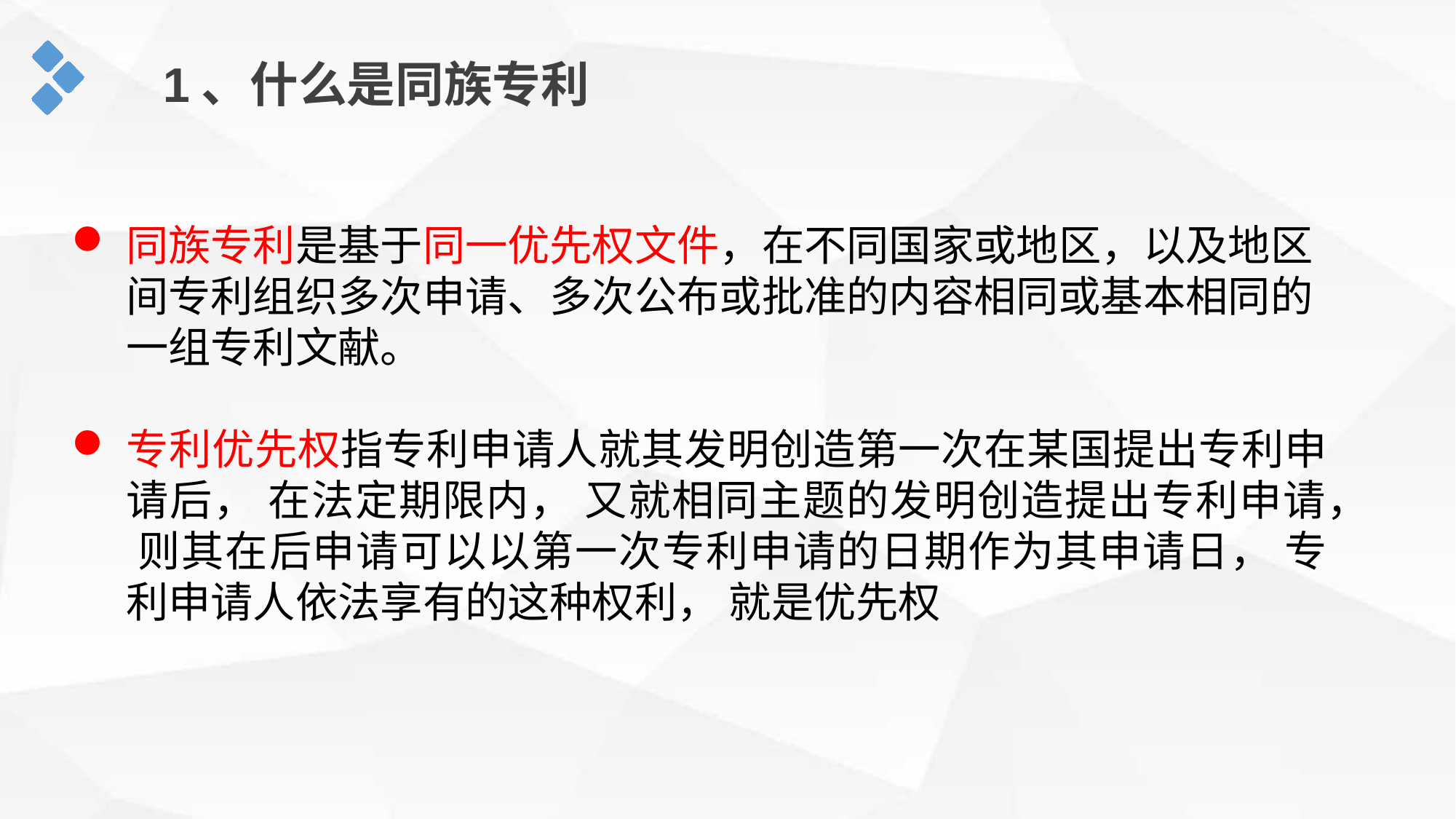

1、什么是同族专利

同族专利是基于同一优先权文件，在不同国家或地区，以及地区间专利组织多次申请、多次公布或批准的内容相同或基本相同的一组专利文献。

专利优先权指专利申请人就其发明创造第一次在某国提出专利申请后， 在法定期限内， 又就相同主题的发明创造提出专利申请， 则其在后申请可以以第一次专利申请的日期作为其申请日， 专利申请人依法享有的这种权利， 就是优先权
延时符